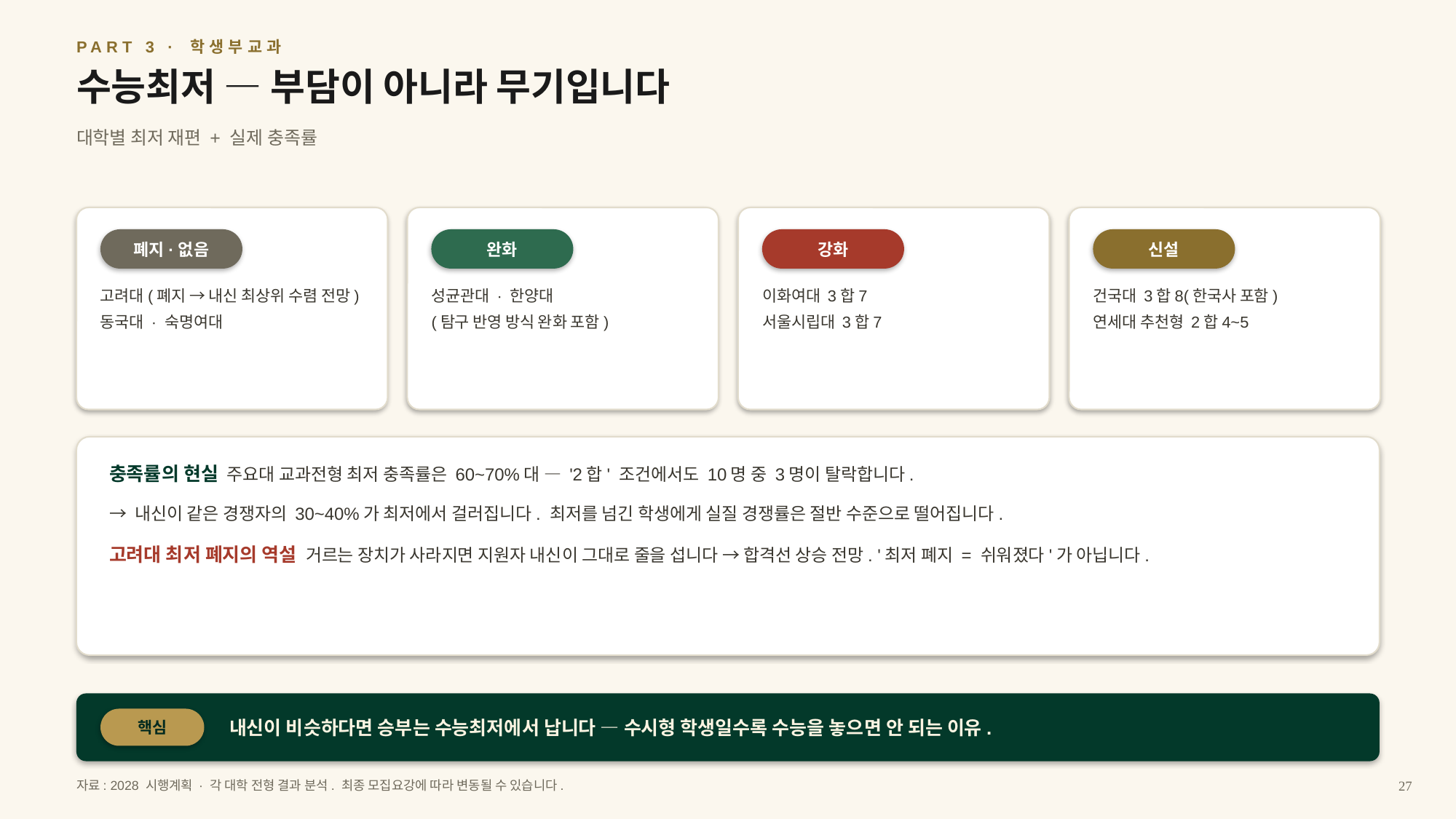

PART 3 · 학생부교과
수능최저 — 부담이 아니라 무기입니다
대학별 최저 재편 + 실제 충족률

폐지·없음
완화
강화
신설
고려대(폐지 → 내신 최상위 수렴 전망)
동국대 · 숙명여대
성균관대 · 한양대
(탐구 반영 방식 완화 포함)
이화여대 3합7
서울시립대 3합7
건국대 3합8(한국사 포함)
연세대 추천형 2합4~5

충족률의 현실  주요대 교과전형 최저 충족률은 60~70%대 — '2합' 조건에서도 10명 중 3명이 탈락합니다.
→ 내신이 같은 경쟁자의 30~40%가 최저에서 걸러집니다. 최저를 넘긴 학생에게 실질 경쟁률은 절반 수준으로 떨어집니다.
고려대 최저 폐지의 역설  거르는 장치가 사라지면 지원자 내신이 그대로 줄을 섭니다 → 합격선 상승 전망. '최저 폐지 = 쉬워졌다'가 아닙니다.

내신이 비슷하다면 승부는 수능최저에서 납니다 — 수시형 학생일수록 수능을 놓으면 안 되는 이유.
핵심
자료: 2028 시행계획 · 각 대학 전형 결과 분석. 최종 모집요강에 따라 변동될 수 있습니다.
27